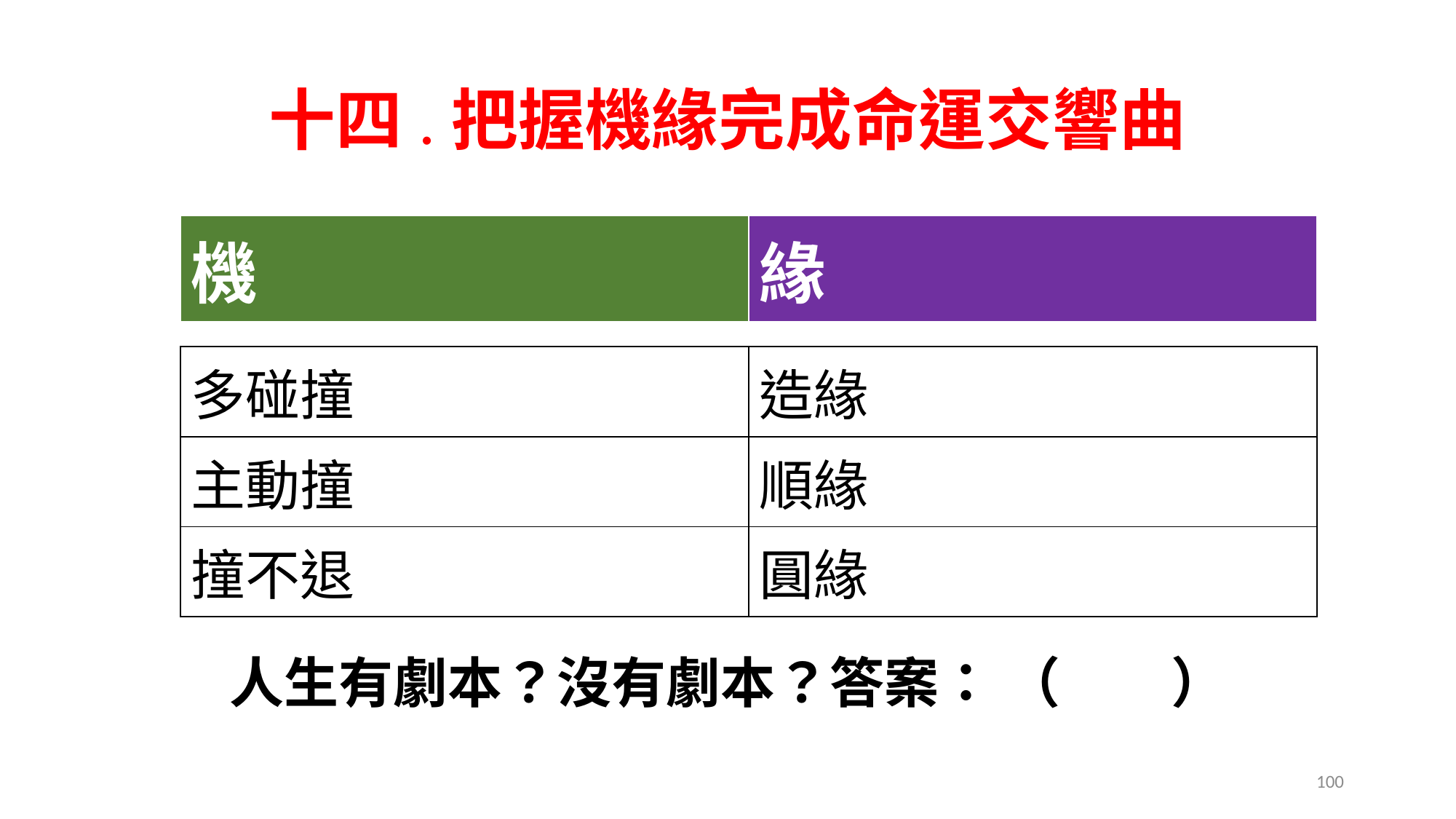

# 十四.把握機緣完成命運交響曲
| 機 | 緣 |
| --- | --- |

人生有劇本？沒有劇本？答案： （         ）
| 多碰撞 | 造緣 |
| --- | --- |
| 主動撞 | 順緣 |
| 撞不退 | 圓緣 |
100